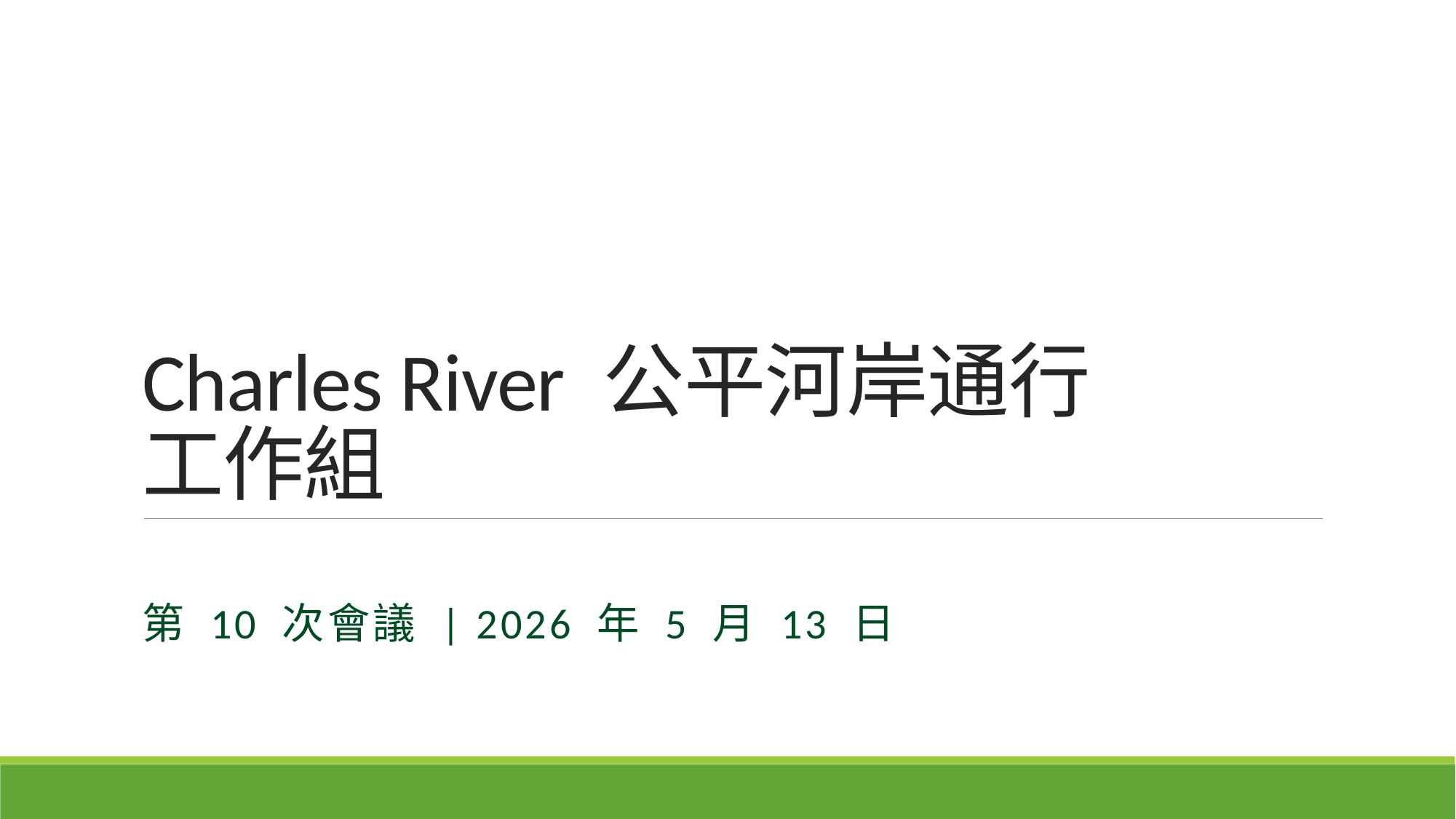

# Charles River 公平河岸通行          工作組

第 10 次會議 | 2026 年 5 月 13 日